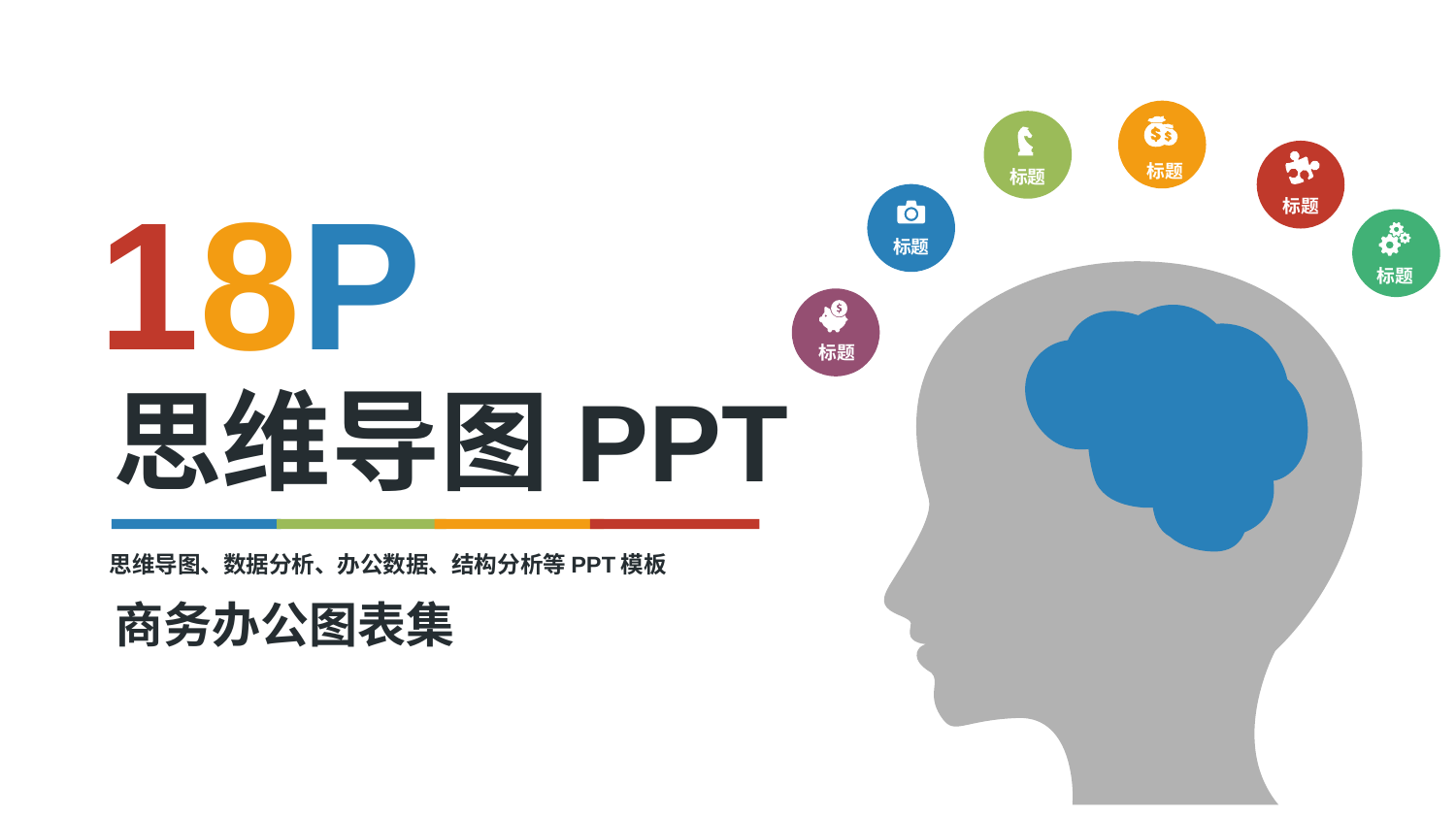

标题

标题

标题
18P

标题

标题

标题
思维导图PPT

思维导图、数据分析、办公数据、结构分析等PPT模板
商务办公图表集